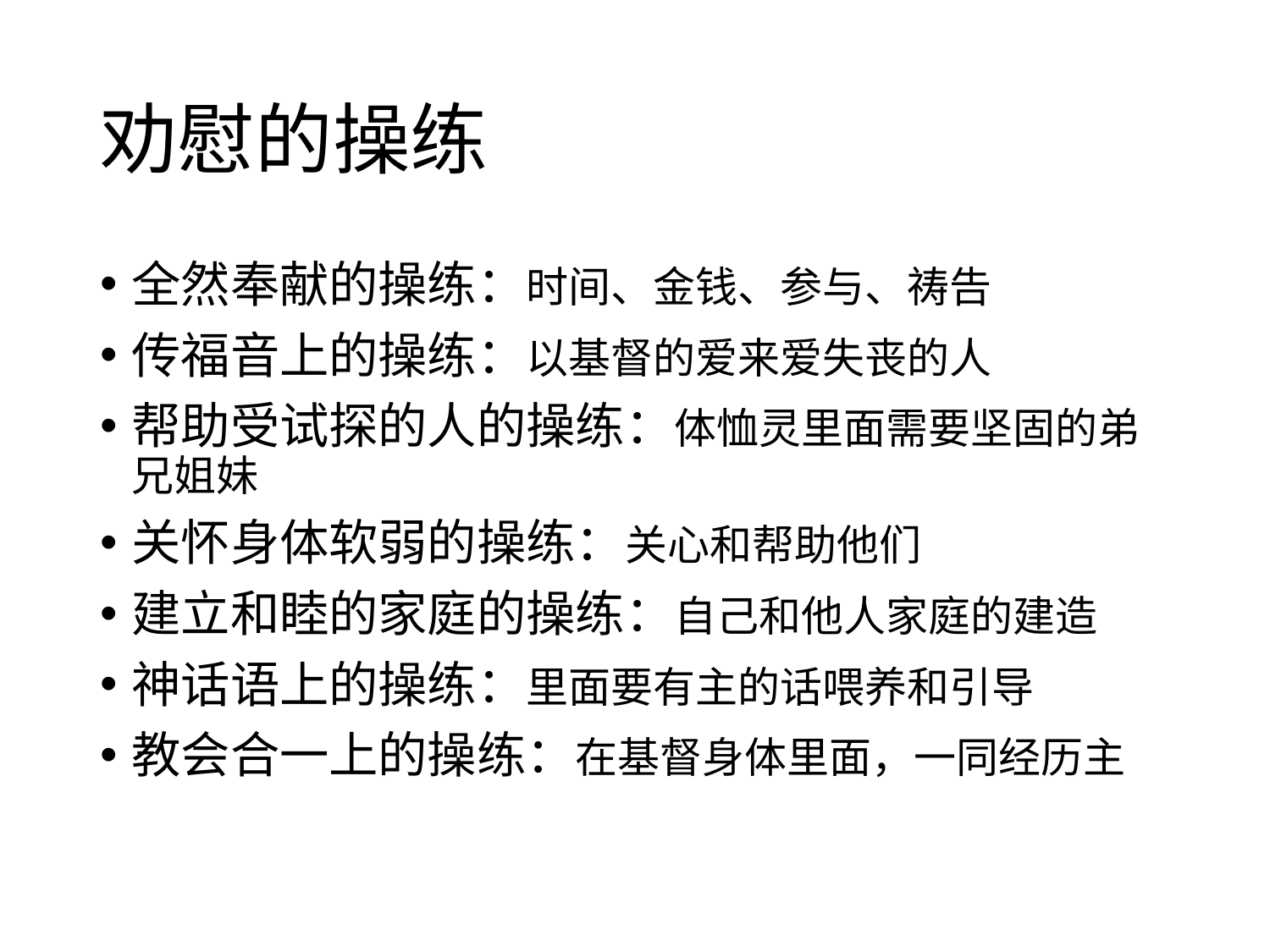

# 劝慰的操练
全然奉献的操练：时间、金钱、参与、祷告
传福音上的操练：以基督的爱来爱失丧的人
帮助受试探的人的操练：体恤灵里面需要坚固的弟兄姐妹
关怀身体软弱的操练：关心和帮助他们
建立和睦的家庭的操练：自己和他人家庭的建造
神话语上的操练：里面要有主的话喂养和引导
教会合一上的操练：在基督身体里面，一同经历主